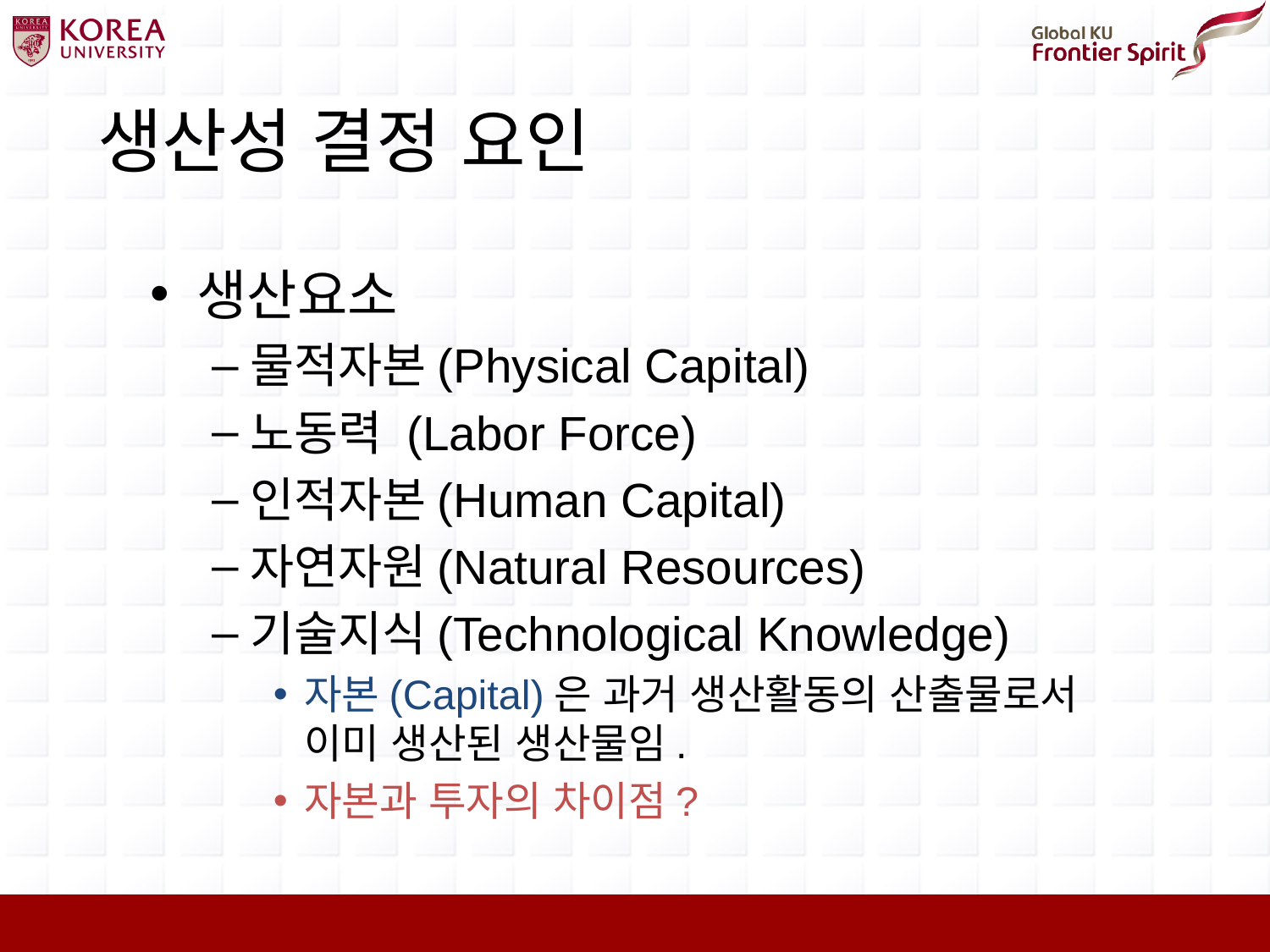

# 생산성 결정 요인
생산요소
물적자본(Physical Capital)
노동력 (Labor Force)
인적자본(Human Capital)
자연자원(Natural Resources)
기술지식(Technological Knowledge)
자본(Capital)은 과거 생산활동의 산출물로서 이미 생산된 생산물임.
자본과 투자의 차이점?